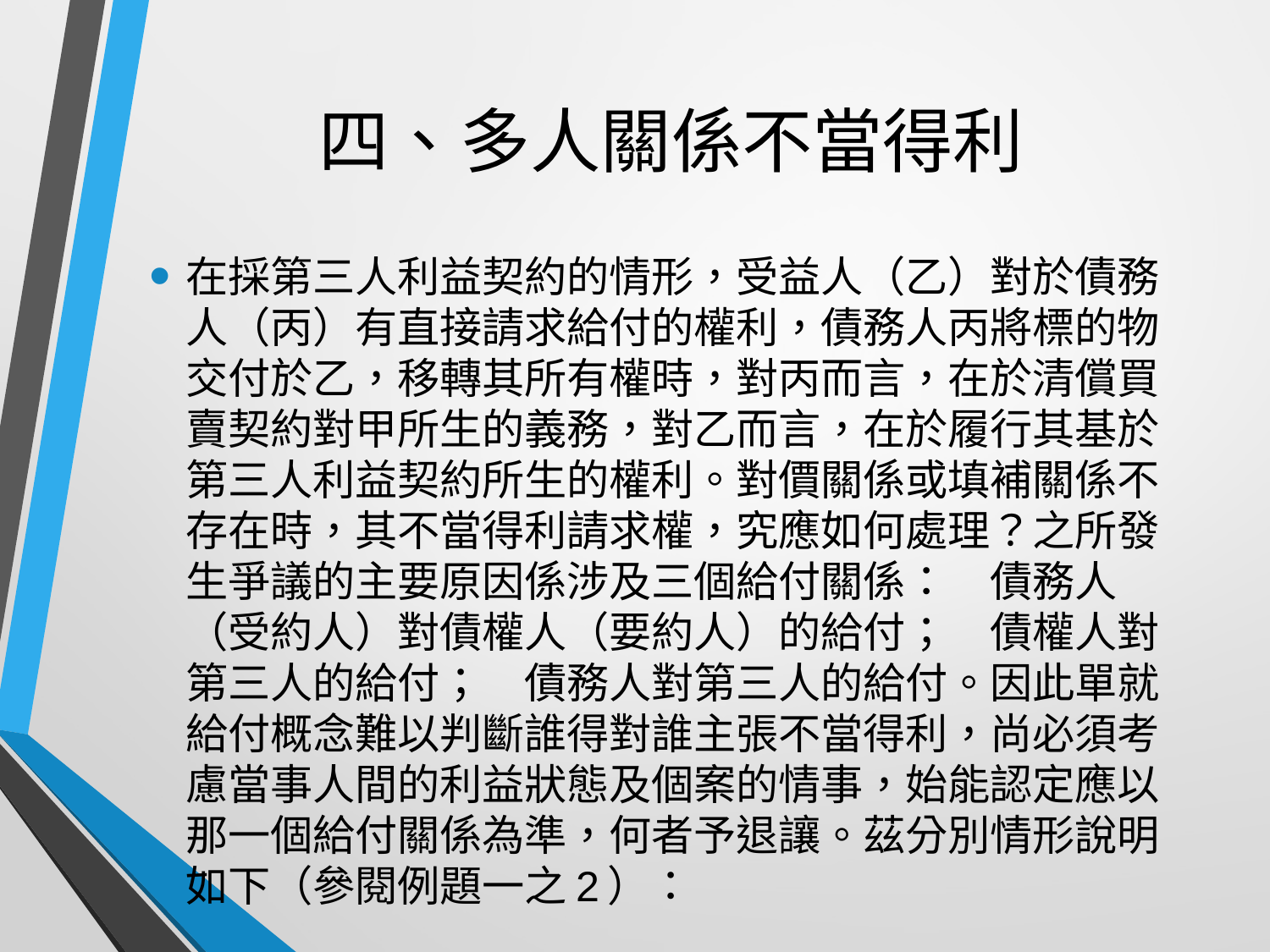

# 四、多人關係不當得利
在採第三人利益契約的情形，受益人（乙）對於債務人（丙）有直接請求給付的權利，債務人丙將標的物交付於乙，移轉其所有權時，對丙而言，在於清償買賣契約對甲所生的義務，對乙而言，在於履行其基於第三人利益契約所生的權利。對價關係或填補關係不存在時，其不當得利請求權，究應如何處理？之所發生爭議的主要原因係涉及三個給付關係：　債務人（受約人）對債權人（要約人）的給付；　債權人對第三人的給付；　債務人對第三人的給付。因此單就給付概念難以判斷誰得對誰主張不當得利，尚必須考慮當事人間的利益狀態及個案的情事，始能認定應以那一個給付關係為準，何者予退讓。茲分別情形說明如下（參閱例題一之2）：